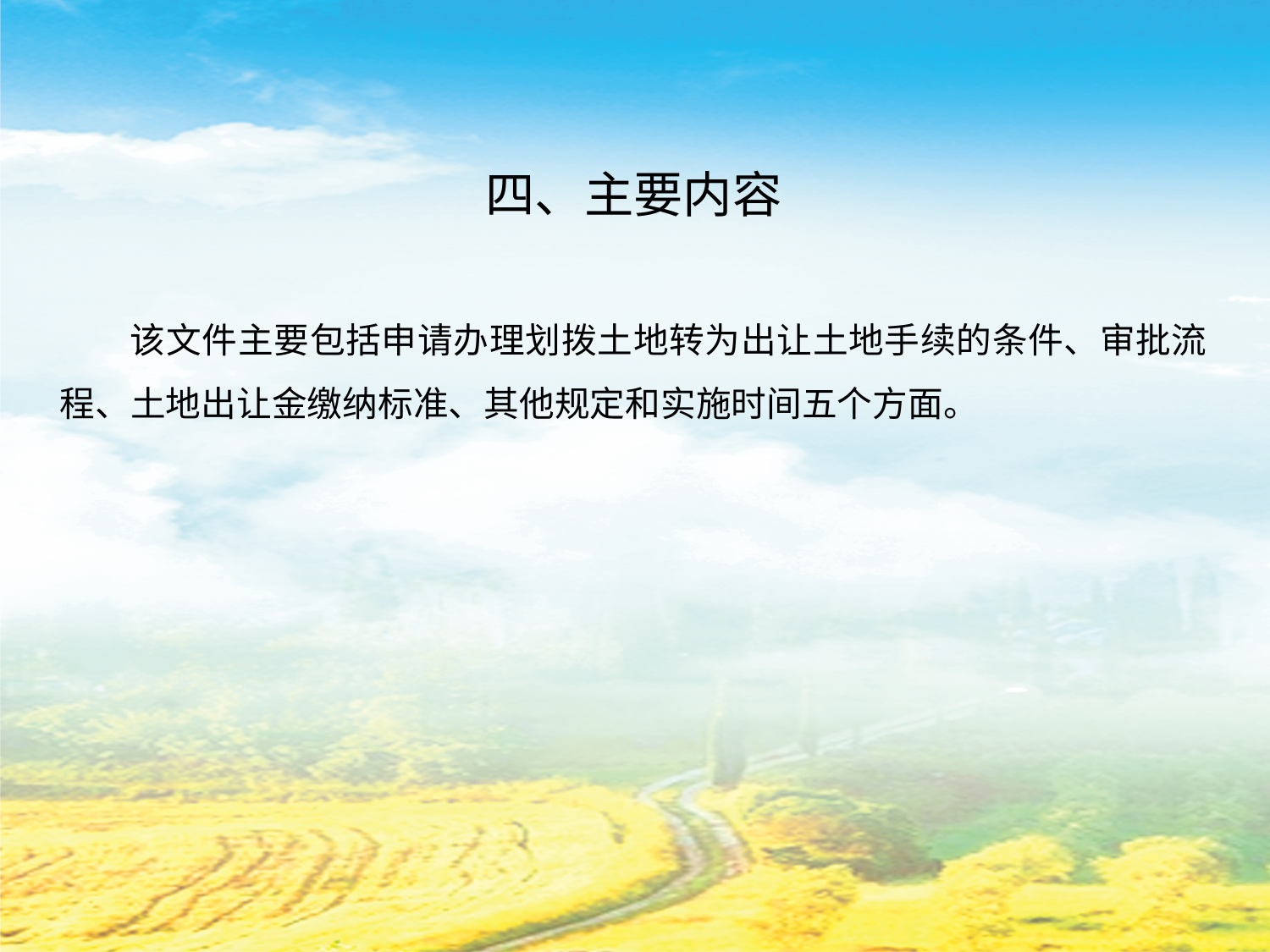

# 四、主要内容
该文件主要包括申请办理划拨土地转为出让土地手续的条件、审批流程、土地出让金缴纳标准、其他规定和实施时间五个方面。